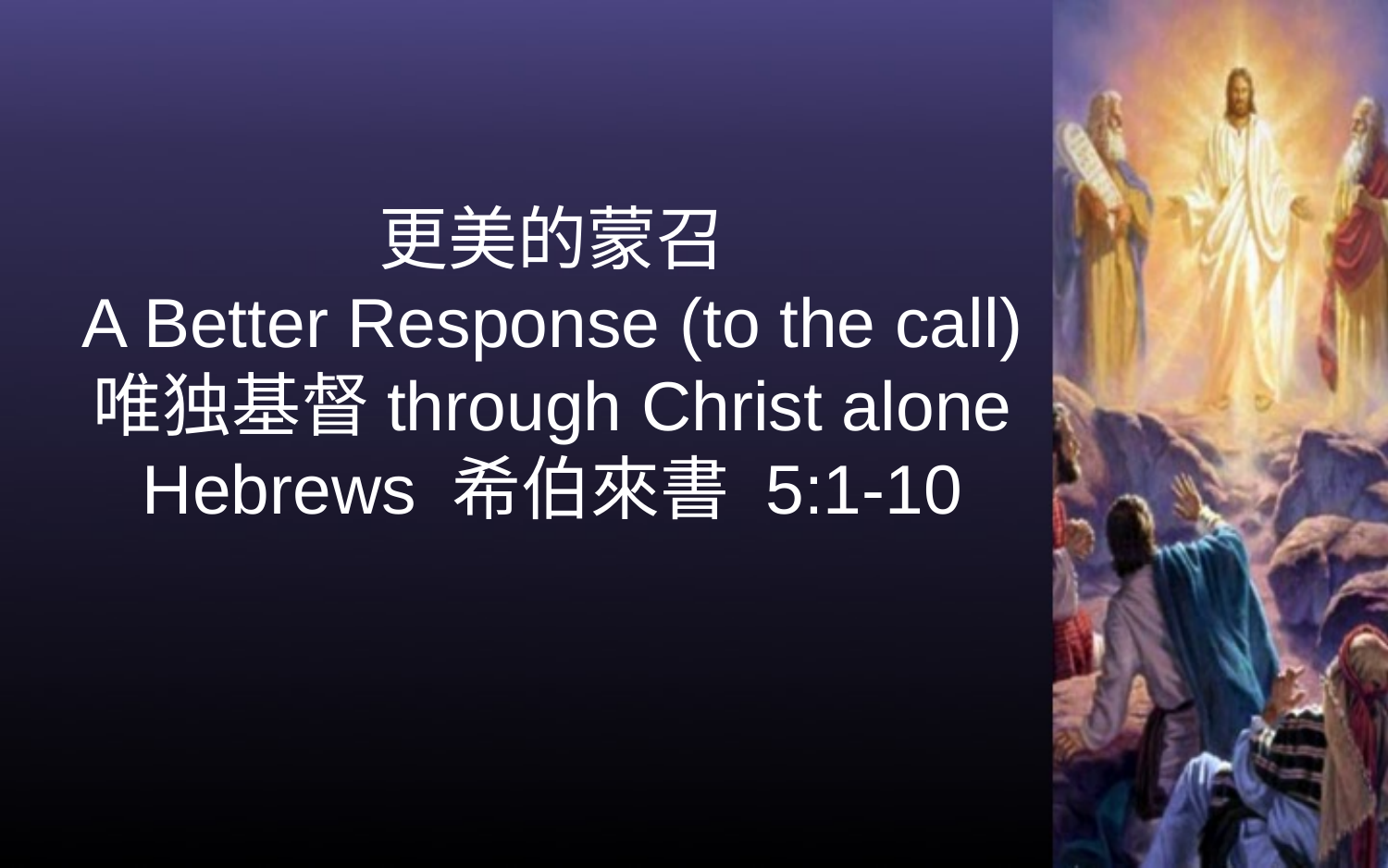

更美的蒙召
A Better Response (to the call)
唯独基督through Christ alone
Hebrews 希伯來書 5:1-10